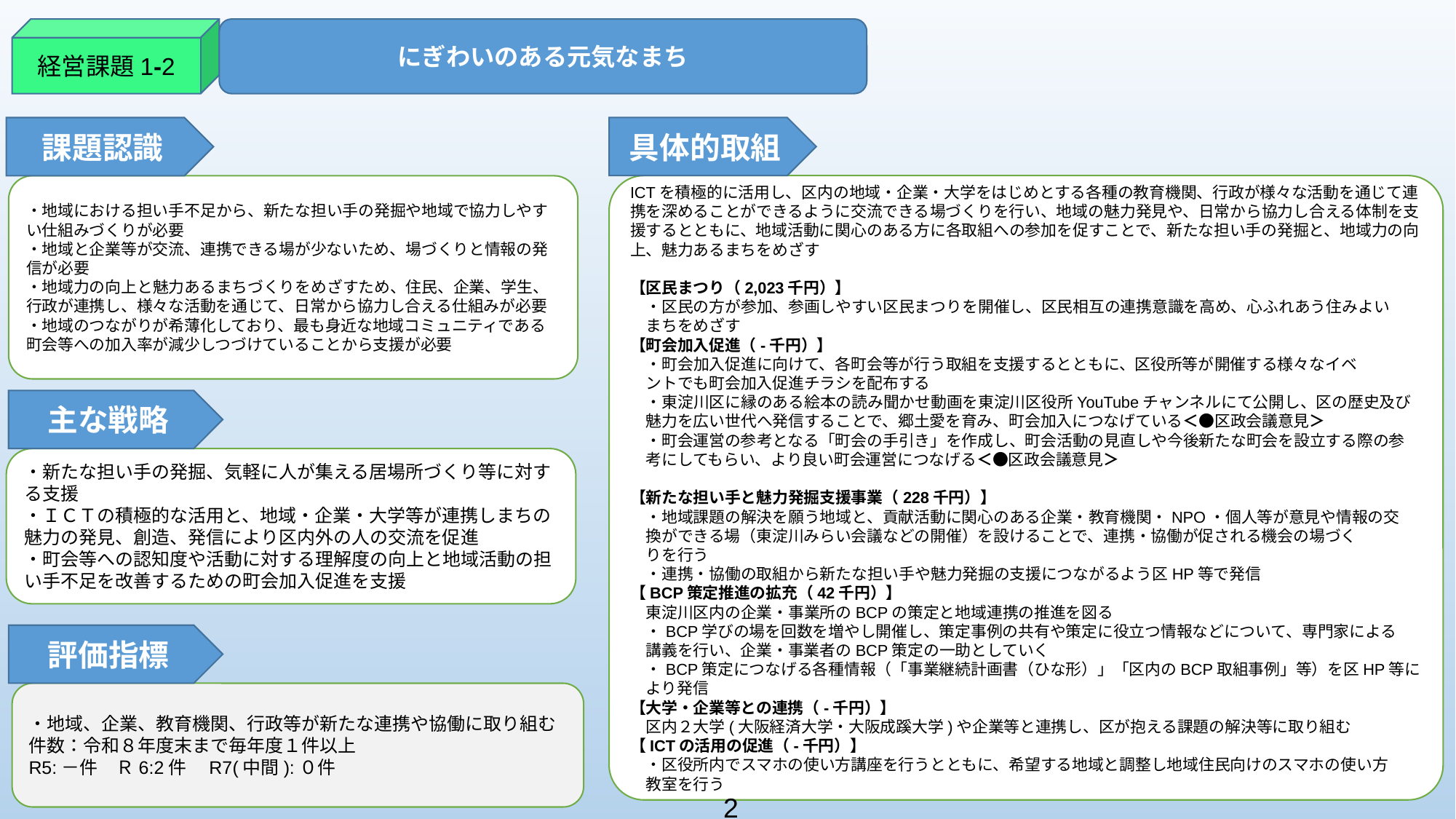

経営課題1-2
にぎわいのある元気なまち
課題認識
具体的取組
ICTを積極的に活用し、区内の地域・企業・大学をはじめとする各種の教育機関、行政が様々な活動を通じて連携を深めることができるように交流できる場づくりを行い、地域の魅力発見や、日常から協力し合える体制を支援するとともに、地域活動に関心のある方に各取組への参加を促すことで、新たな担い手の発掘と、地域力の向上、魅力あるまちをめざす

【区民まつり（2,023千円）】
　・区民の方が参加、参画しやすい区民まつりを開催し、区民相互の連携意識を高め、心ふれあう住みよい
　まちをめざす
【町会加入促進（-千円）】
　・町会加入促進に向けて、各町会等が行う取組を支援するとともに、区役所等が開催する様々なイベ
　ントでも町会加入促進チラシを配布する
　・東淀川区に縁のある絵本の読み聞かせ動画を東淀川区役所YouTubeチャンネルにて公開し、区の歴史及び
　魅力を広い世代へ発信することで、郷土愛を育み、町会加入につなげている＜●区政会議意見＞
　・町会運営の参考となる「町会の手引き」を作成し、町会活動の見直しや今後新たな町会を設立する際の参
　考にしてもらい、より良い町会運営につなげる＜●区政会議意見＞

【新たな担い手と魅力発掘支援事業（228千円）】
　・地域課題の解決を願う地域と、貢献活動に関心のある企業・教育機関・NPO・個人等が意見や情報の交
　換ができる場（東淀川みらい会議などの開催）を設けることで、連携・協働が促される機会の場づく
　りを行う
　・連携・協働の取組から新たな担い手や魅力発掘の支援につながるよう区HP等で発信
【BCP策定推進の拡充（42千円）】
　東淀川区内の企業・事業所のBCPの策定と地域連携の推進を図る
　・BCP学びの場を回数を増やし開催し、策定事例の共有や策定に役立つ情報などについて、専門家による
　講義を行い、企業・事業者のBCP策定の一助としていく
　・BCP策定につなげる各種情報（「事業継続計画書（ひな形）」「区内のBCP取組事例」等）を区HP等に
　より発信
【大学・企業等との連携（-千円）】
　区内２大学(大阪経済大学・大阪成蹊大学)や企業等と連携し、区が抱える課題の解決等に取り組む
【ICTの活用の促進（-千円）】
　・区役所内でスマホの使い方講座を行うとともに、希望する地域と調整し地域住民向けのスマホの使い方
　教室を行う
・地域における担い手不足から、新たな担い手の発掘や地域で協力しやすい仕組みづくりが必要
・地域と企業等が交流、連携できる場が少ないため、場づくりと情報の発信が必要
・地域力の向上と魅力あるまちづくりをめざすため、住民、企業、学生、行政が連携し、様々な活動を通じて、日常から協力し合える仕組みが必要
・地域のつながりが希薄化しており、最も身近な地域コミュニティである町会等への加入率が減少しつづけていることから支援が必要
主な戦略
・新たな担い手の発掘、気軽に人が集える居場所づくり等に対する支援
・ＩＣＴの積極的な活用と、地域・企業・大学等が連携しまちの魅力の発見、創造、発信により区内外の人の交流を促進
・町会等への認知度や活動に対する理解度の向上と地域活動の担い手不足を改善するための町会加入促進を支援
評価指標
・地域、企業、教育機関、行政等が新たな連携や協働に取り組む件数：令和８年度末まで毎年度１件以上
R5:－件　Ｒ6:2件　R7(中間):０件
2